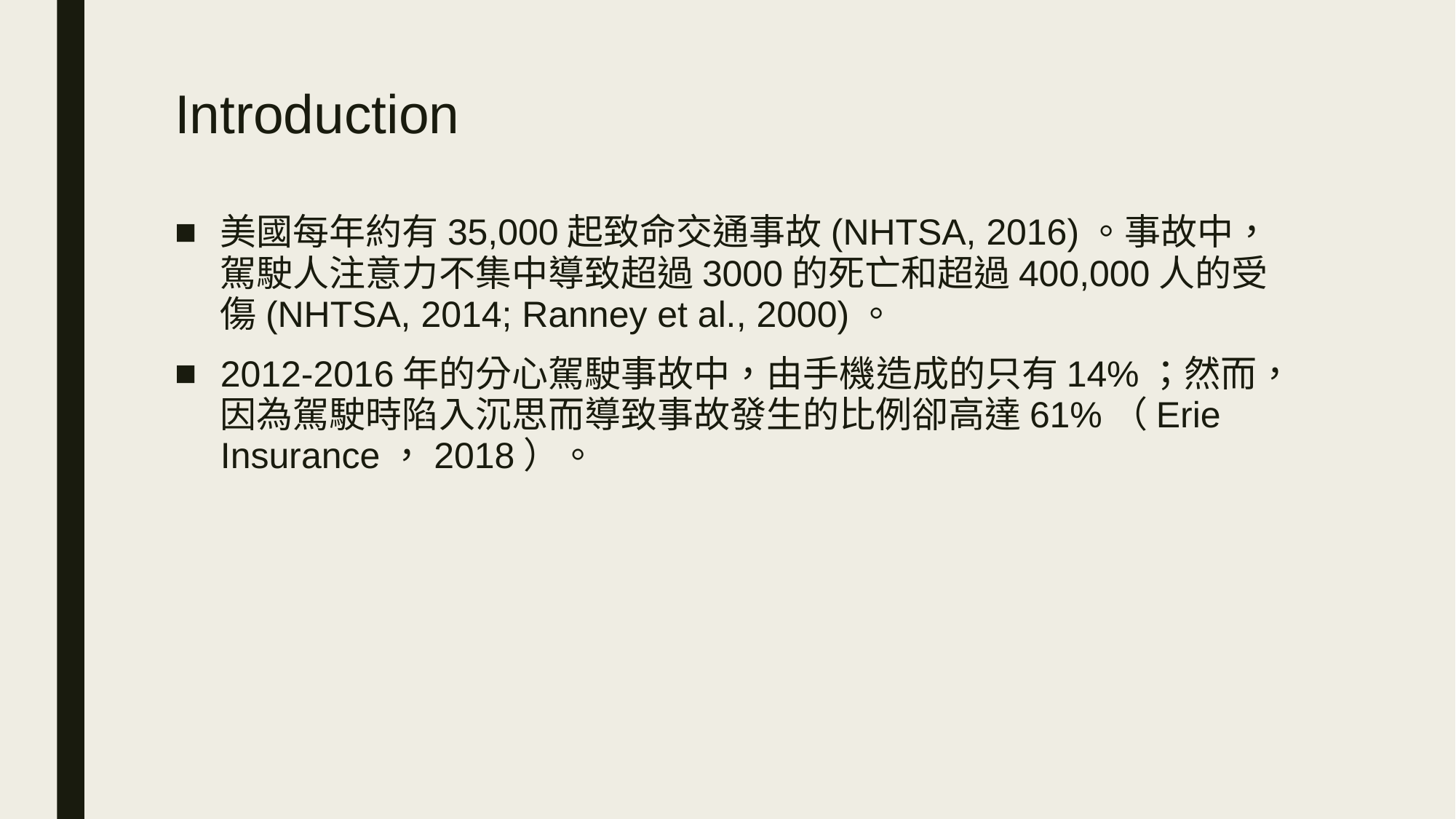

# Introduction
美國每年約有35,000起致命交通事故(NHTSA, 2016)。事故中，駕駛人注意力不集中導致超過3000的死亡和超過400,000人的受傷(NHTSA, 2014; Ranney et al., 2000)。
2012-2016年的分心駕駛事故中，由手機造成的只有14%；然而，因為駕駛時陷入沉思而導致事故發生的比例卻高達61%（Erie Insurance，2018）。